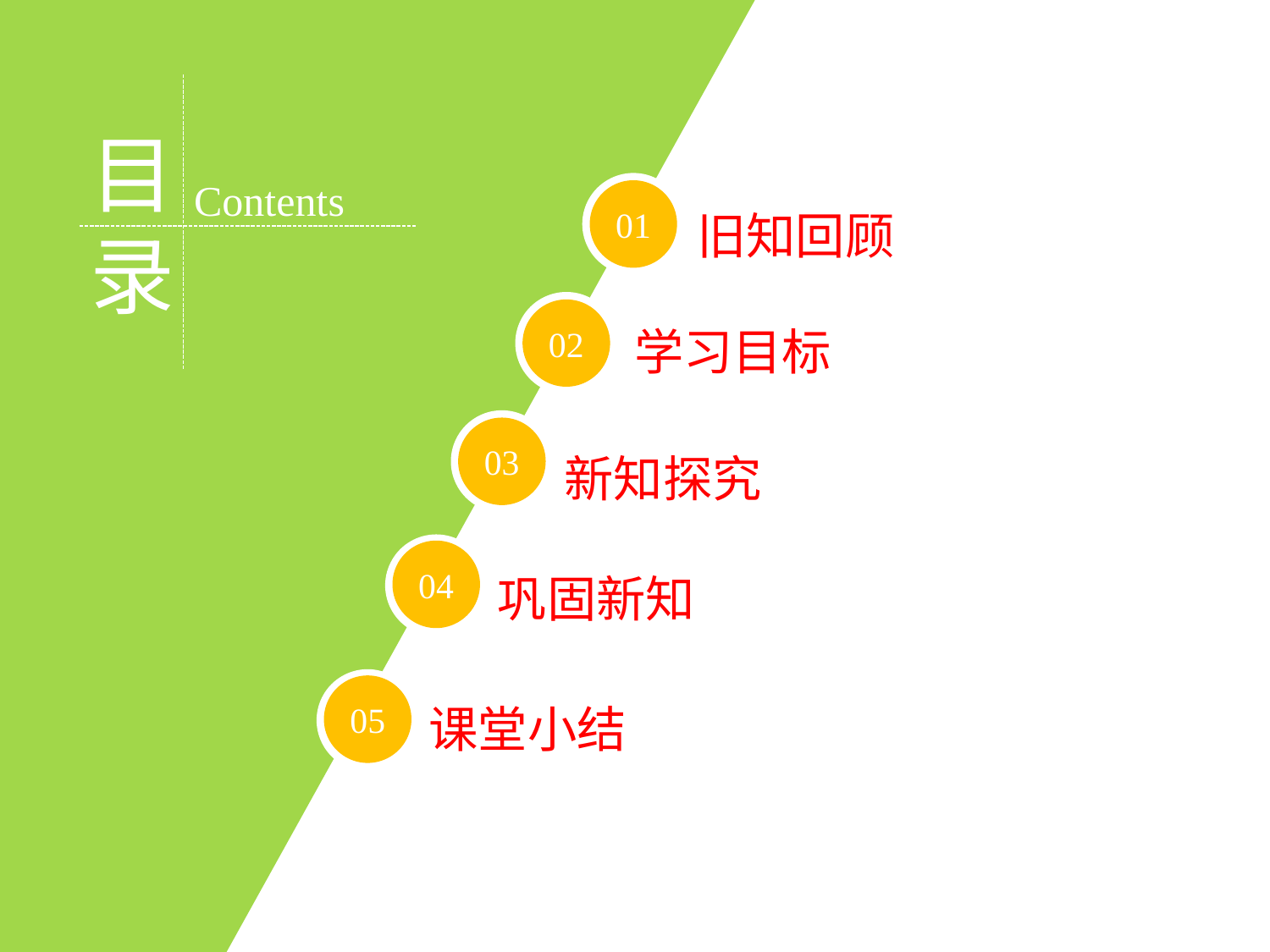

目录
Contents

01
旧知回顾

02
学习目标

03
新知探究

04
巩固新知

05
课堂小结